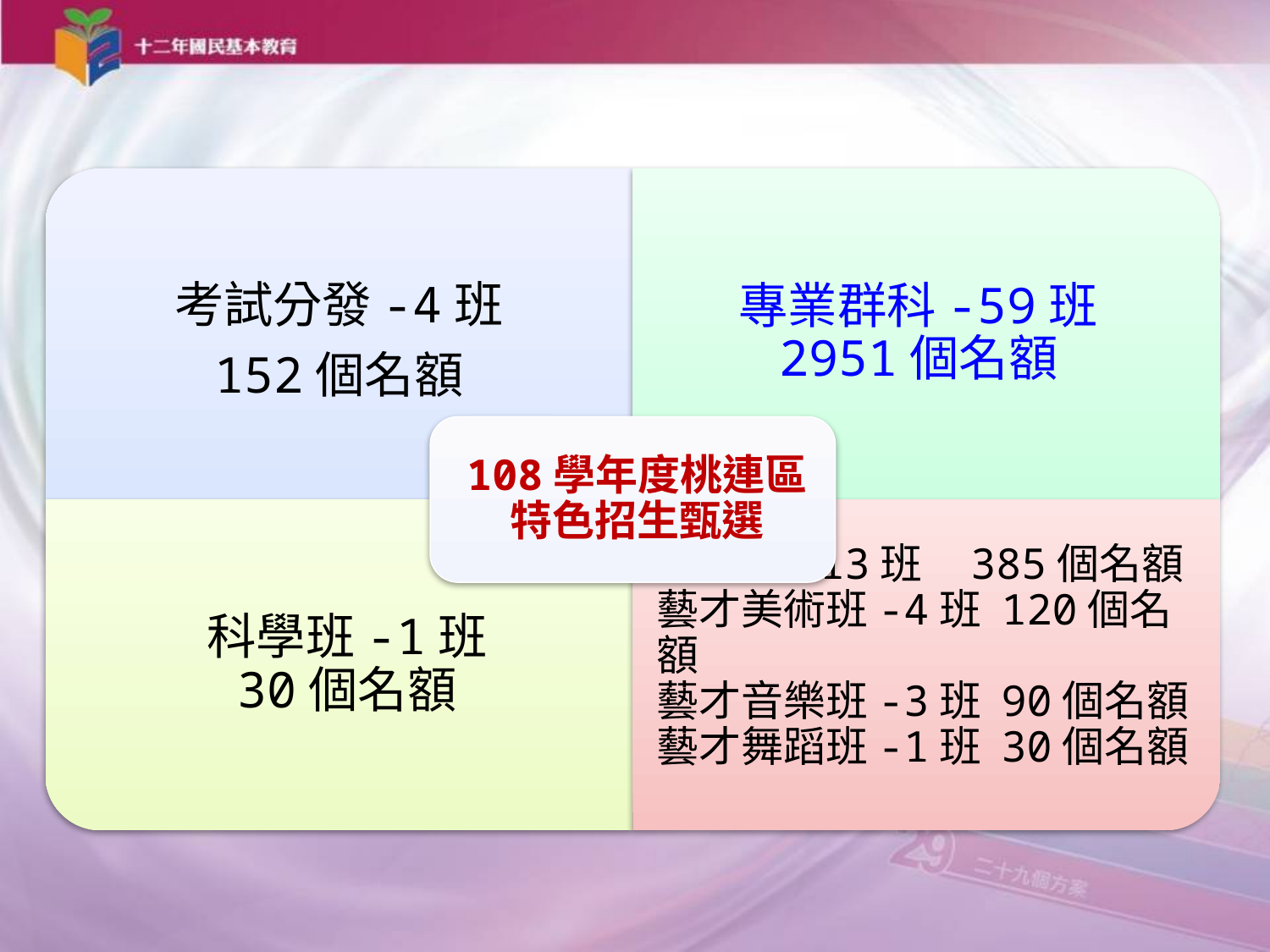

考試分發-4班
152個名額
專業群科-59班
2951個名額
科學班-1班
30個名額
體育班-13班    385個名額
藝才美術班-4班 120個名額
藝才音樂班-3班 90個名額
藝才舞蹈班-1班 30個名額
108學年度桃連區特色招生甄選